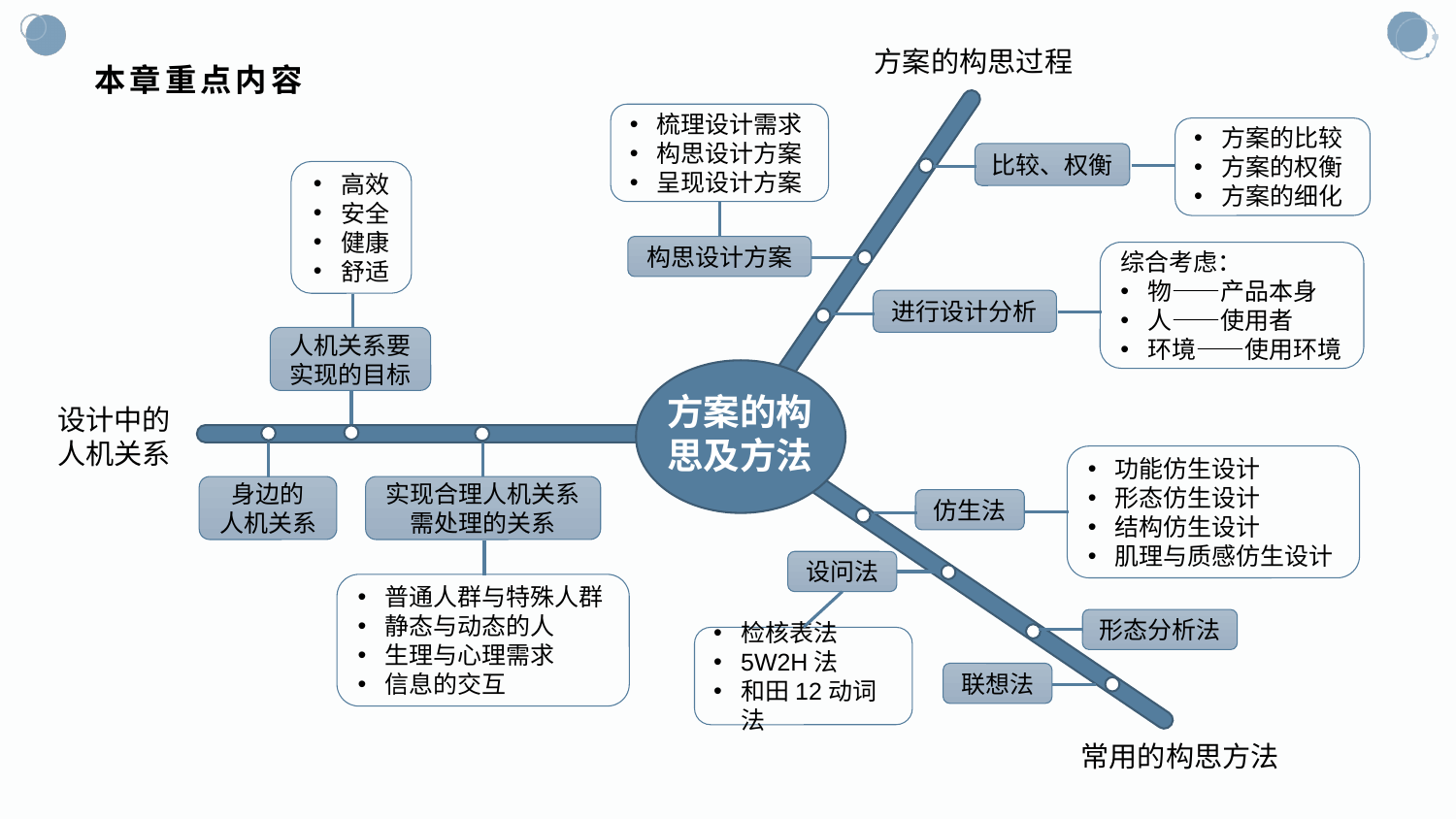

方案的构思过程
# 本章重点内容
梳理设计需求
构思设计方案
呈现设计方案
构思设计方案
方案的比较
方案的权衡
方案的细化
比较、权衡

高效
安全
健康
舒适
人机关系要实现的目标
综合考虑：
物——产品本身
人——使用者
环境——使用环境
进行设计分析

方案的构思及方法
设计中的人机关系

实现合理人机关系需处理的关系
普通人群与特殊人群
静态与动态的人
生理与心理需求
信息的交互
身边的
人机关系
功能仿生设计
形态仿生设计
结构仿生设计
肌理与质感仿生设计
仿生法

设问法
检核表法
5W2H法
和田12动词法

形态分析法

联想法

常用的构思方法